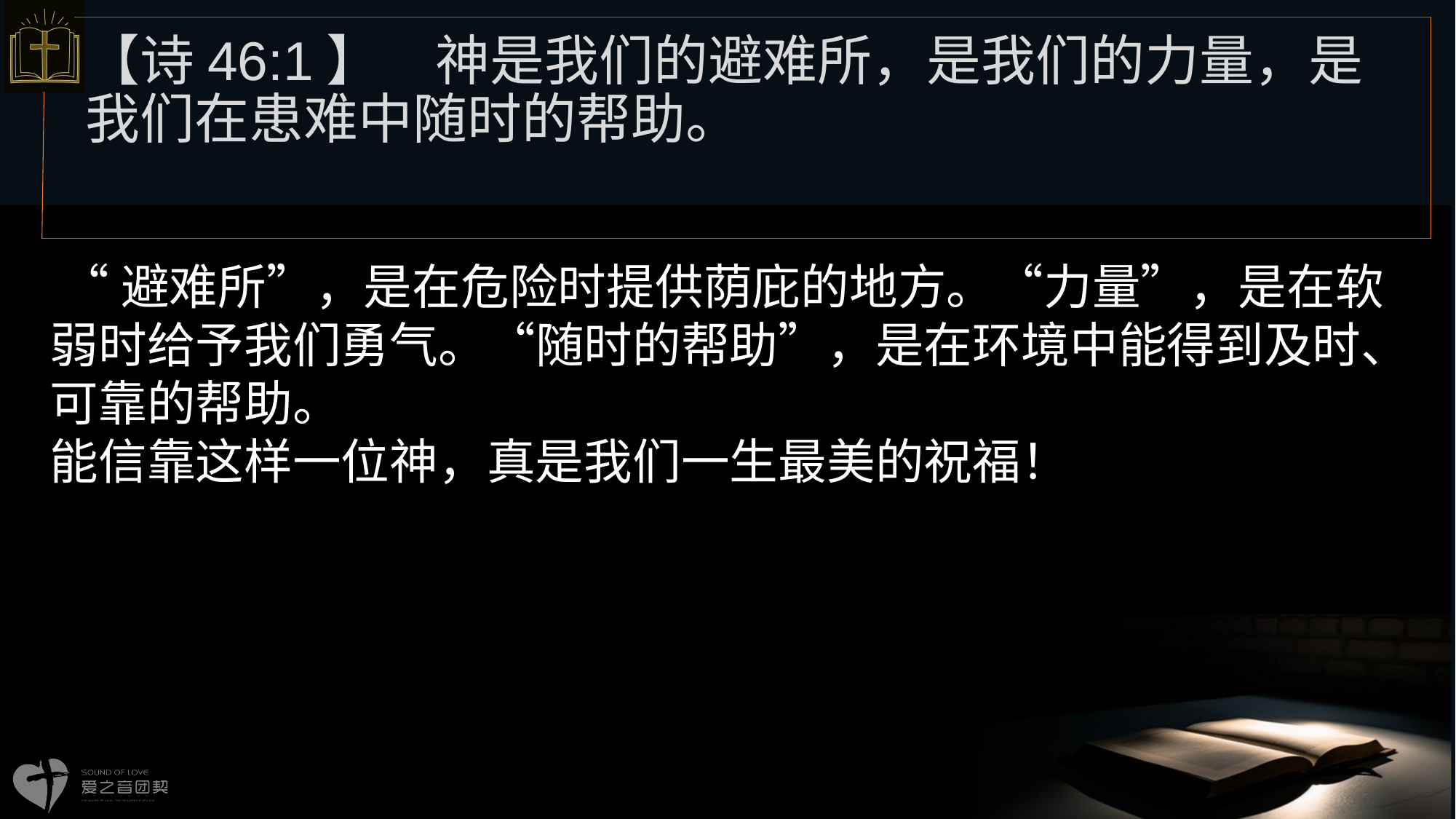

【诗46:1】　神是我们的避难所，是我们的力量，是我们在患难中随时的帮助。
# “避难所”，是在危险时提供荫庇的地方。“力量”，是在软弱时给予我们勇气。“随时的帮助”，是在环境中能得到及时、可靠的帮助。 能信靠这样一位神，真是我们一生最美的祝福！